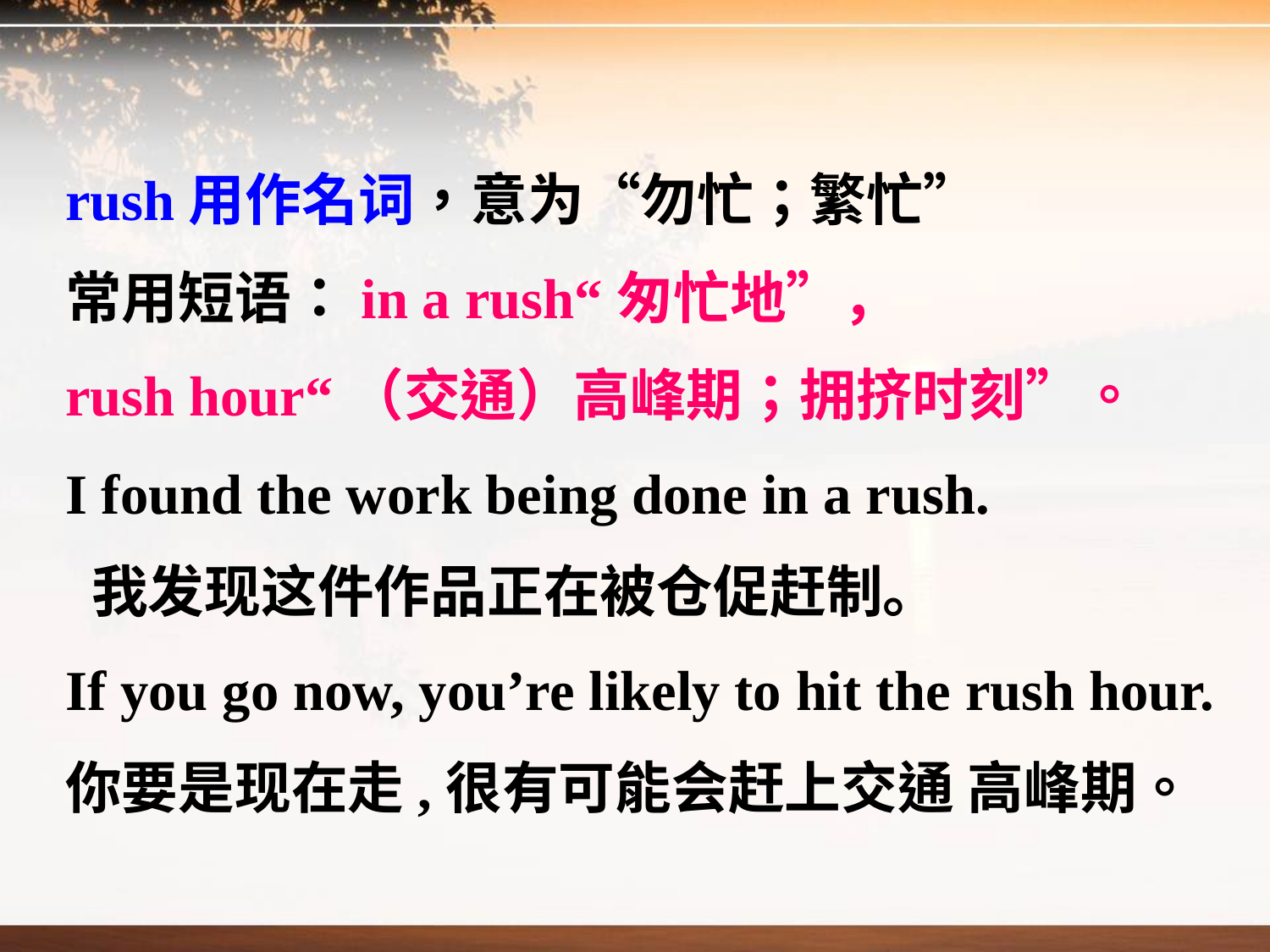

rush用作名词，意为“勿忙；繁忙”
常用短语：in a rush“匆忙地”，
rush hour“（交通）高峰期；拥挤时刻”。
I found the work being done in a rush.
 我发现这件作品正在被仓促赶制。
If you go now, you’re likely to hit the rush hour.
你要是现在走,很有可能会赶上交通 高峰期。